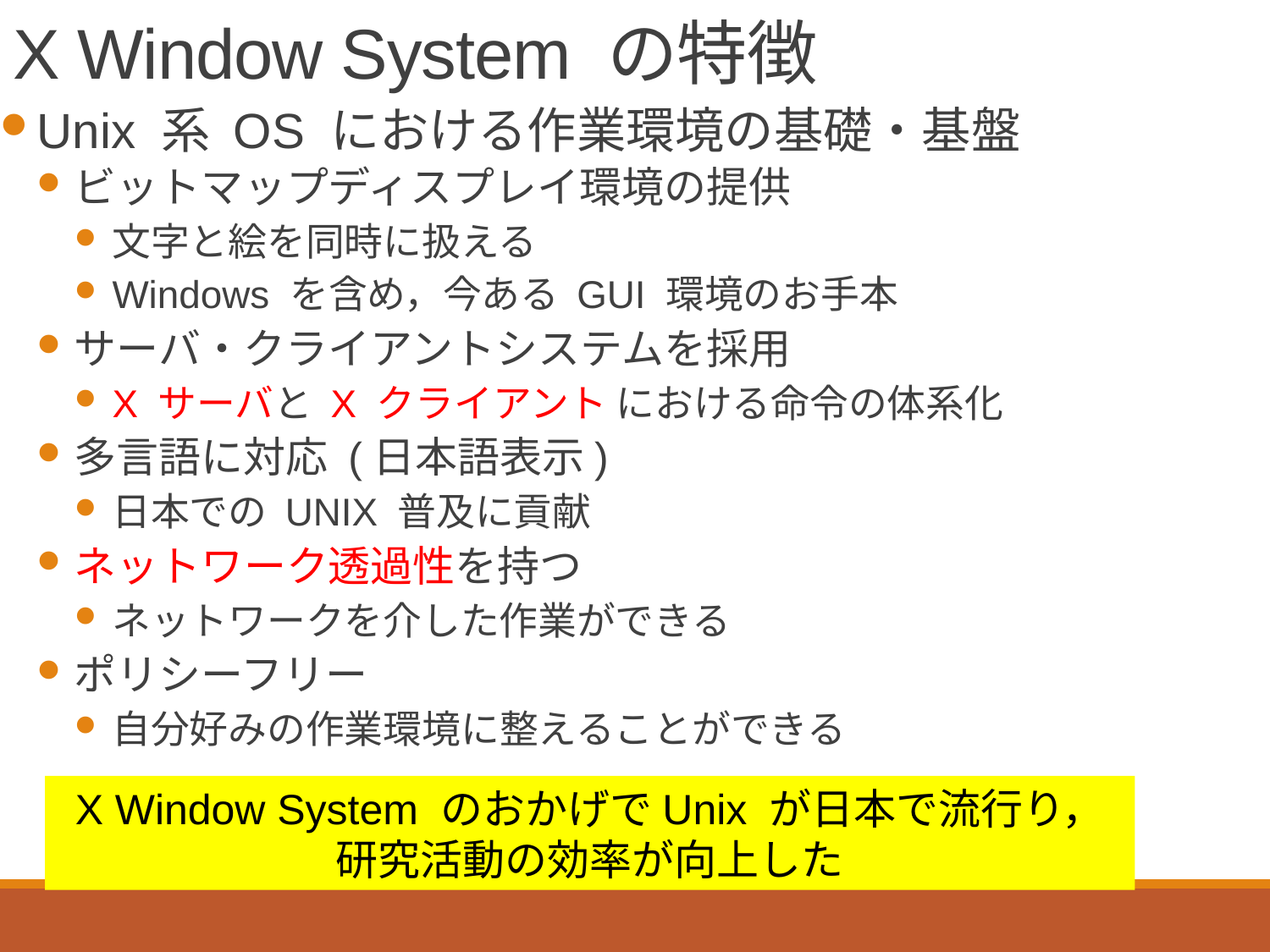

# X Window System の特徴
Unix 系 OS における作業環境の基礎・基盤
ビットマップディスプレイ環境の提供
文字と絵を同時に扱える
Windows を含め，今ある GUI 環境のお手本
サーバ・クライアントシステムを採用
X サーバと X クライアント における命令の体系化
多言語に対応 (日本語表示)
日本での UNIX 普及に貢献
ネットワーク透過性を持つ
ネットワークを介した作業ができる
ポリシーフリー
自分好みの作業環境に整えることができる
X Window System のおかげでUnix が日本で流行り，研究活動の効率が向上した